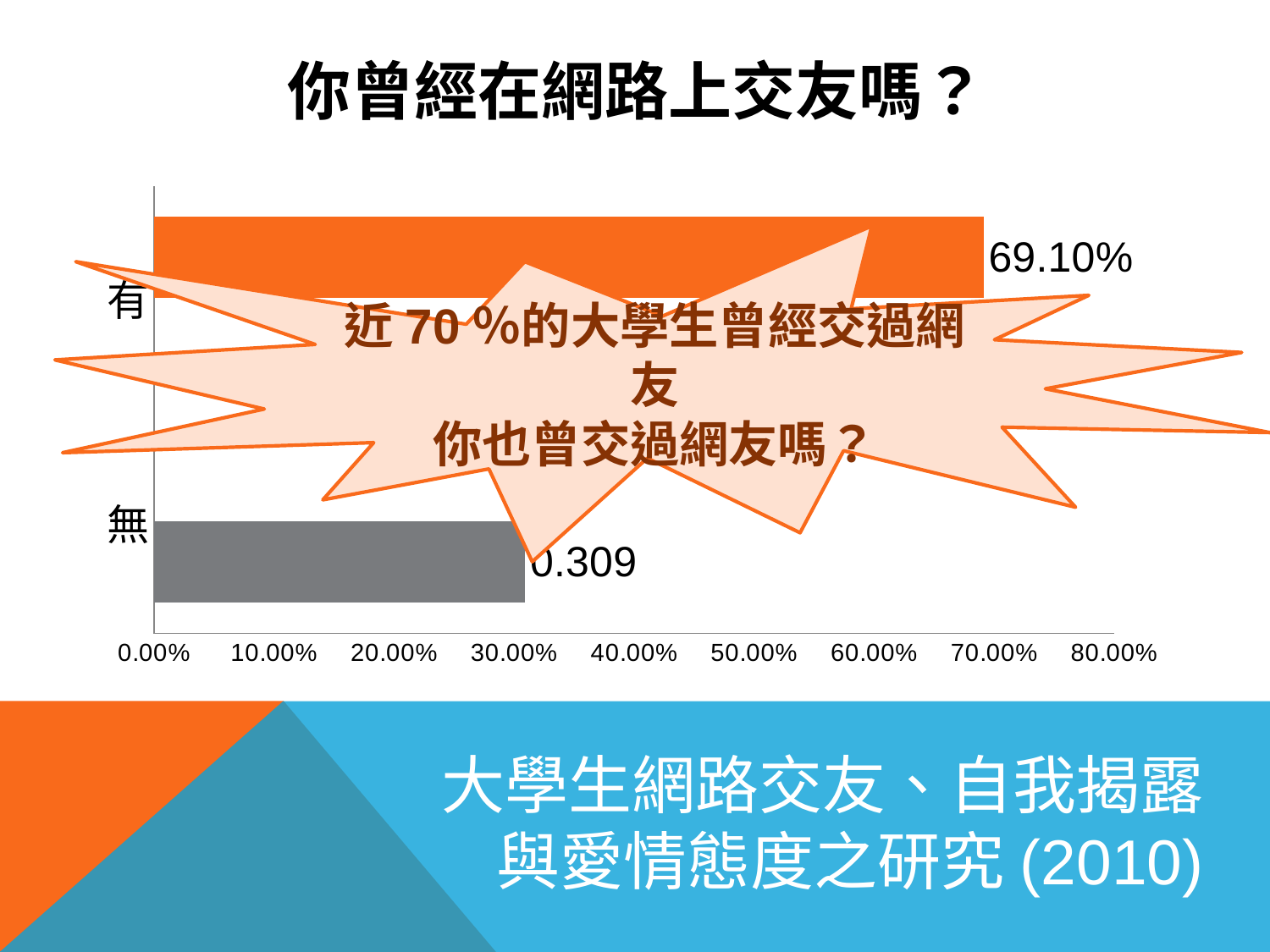

# 你曾經在網路上交友嗎？

### Chart

| Category | 數列 1 | 數列 2 |
|---|---|---|
| 無 | 0.309 | None |
| 有 | None | 0.691 |
近70％的大學生曾經交過網友
你也曾交過網友嗎？
大學生網路交友、自我揭露
與愛情態度之研究(2010)